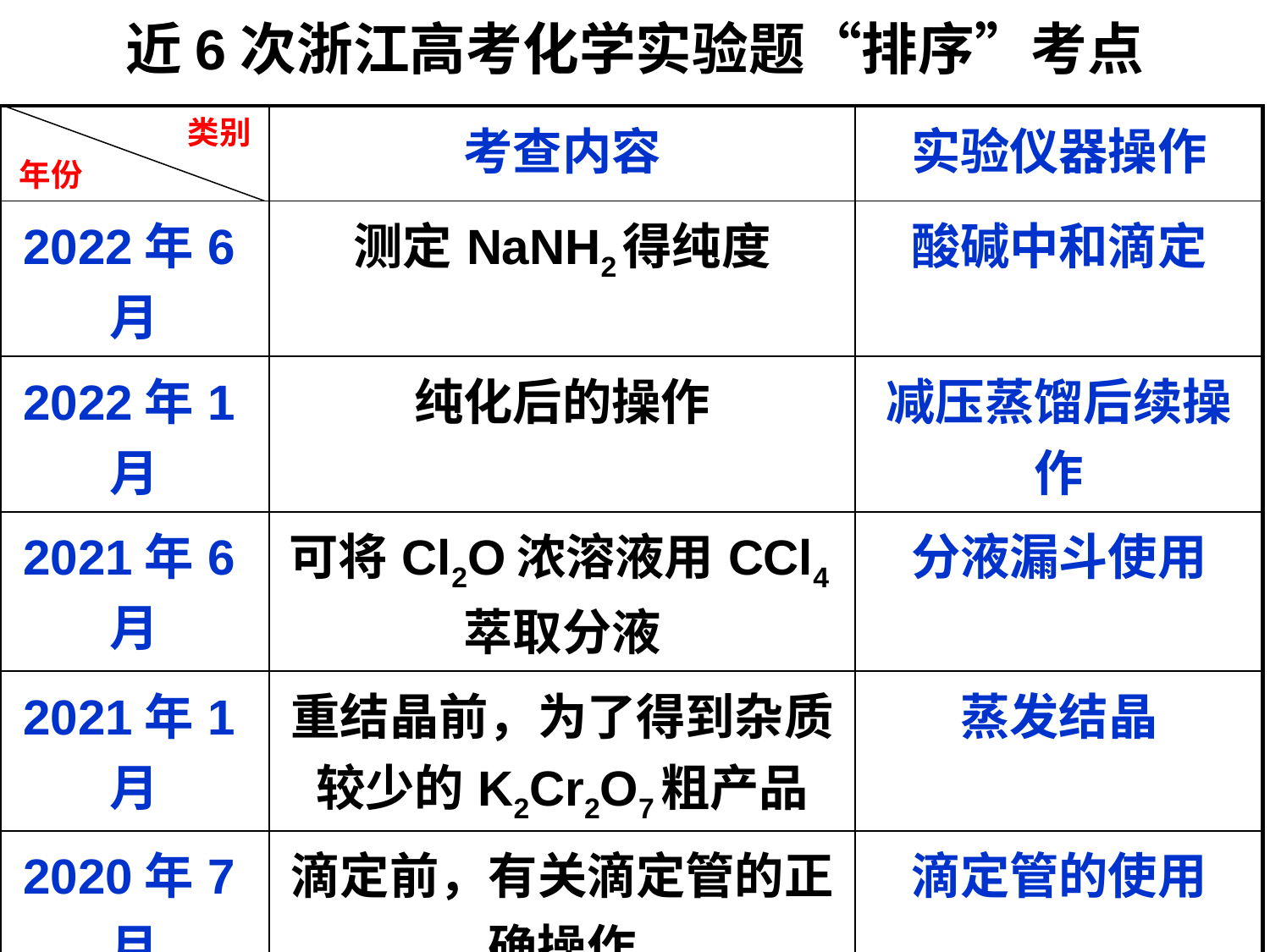

# 近6次浙江高考化学实验题“排序”考点
|  | 考查内容 | 实验仪器操作 |
| --- | --- | --- |
| 2022年6月 | 测定NaNH2得纯度 | 酸碱中和滴定 |
| 2022年1月 | 纯化后的操作 | 减压蒸馏后续操作 |
| 2021年6月 | 可将Cl2O浓溶液用CCl4萃取分液 | 分液漏斗使用 |
| 2021年1月 | 重结晶前，为了得到杂质较少的K2Cr2O7粗产品 | 蒸发结晶 |
| 2020年7月 | 滴定前，有关滴定管的正确操作 | 滴定管的使用 |
| 2020年1月 | 测定过程中使用到移液管 | 移液管的使用 |

类别
年份